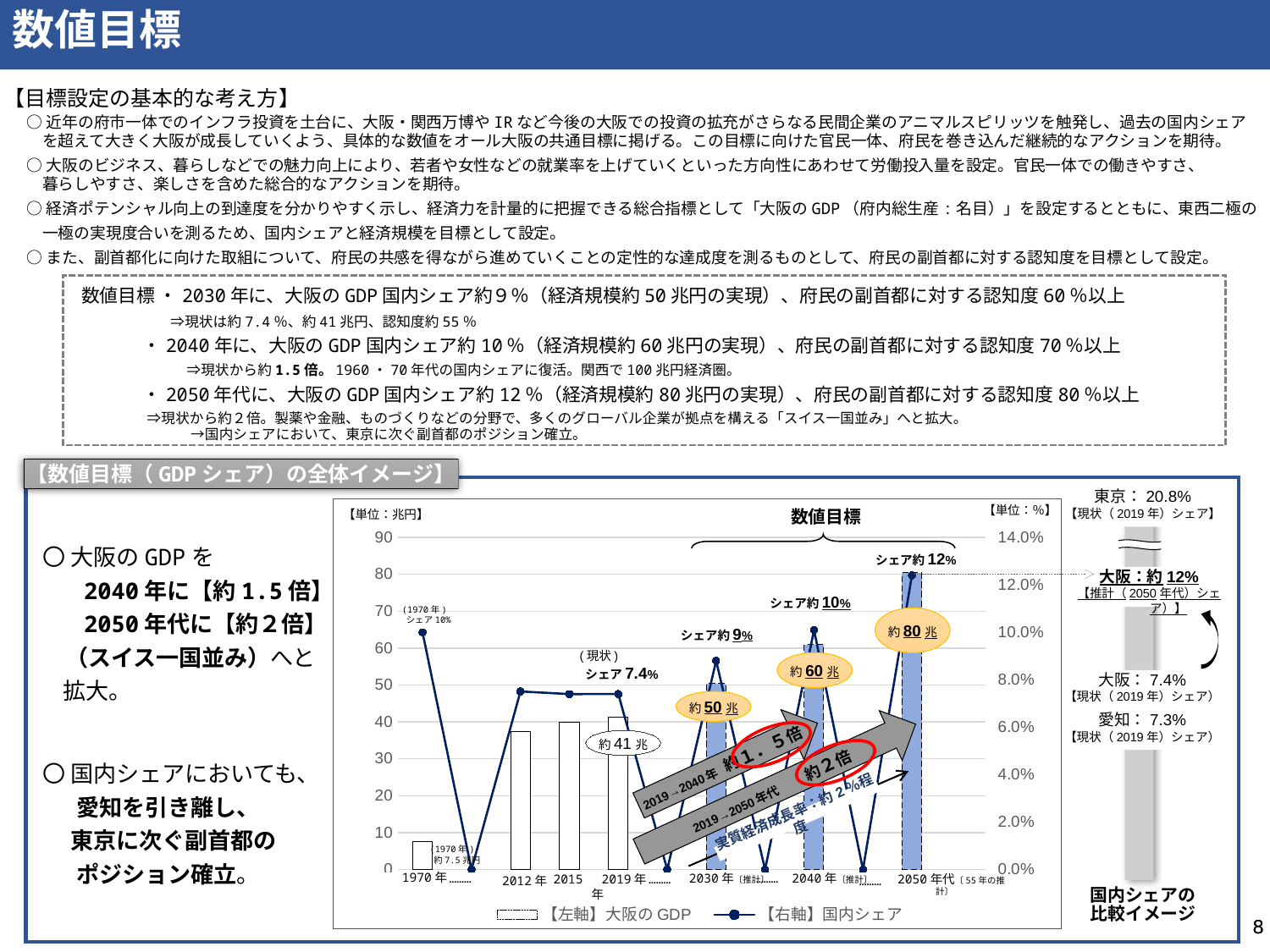

数値目標
数値目標について
【目標設定の基本的な考え方】
○近年の府市一体でのインフラ投資を土台に、大阪・関西万博やIRなど今後の大阪での投資の拡充がさらなる民間企業のアニマルスピリッツを触発し、過去の国内シェア
　を超えて大きく大阪が成長していくよう、具体的な数値をオール大阪の共通目標に掲げる。この目標に向けた官民一体、府民を巻き込んだ継続的なアクションを期待。
○大阪のビジネス、暮らしなどでの魅力向上により、若者や女性などの就業率を上げていくといった方向性にあわせて労働投入量を設定。官民一体での働きやすさ、
　暮らしやすさ、楽しさを含めた総合的なアクションを期待。
○経済ポテンシャル向上の到達度を分かりやすく示し、経済力を計量的に把握できる総合指標として「大阪のGDP（府内総生産:名目）」を設定するとともに、東西二極の
　一極の実現度合いを測るため、国内シェアと経済規模を目標として設定。
○また、副首都化に向けた取組について、府民の共感を得ながら進めていくことの定性的な達成度を測るものとして、府民の副首都に対する認知度を目標として設定。
　数値目標 ・2030年に、大阪のGDP国内シェア約９％（経済規模約50兆円の実現）、府民の副首都に対する認知度60％以上
     　　　　　　 ⇒現状は約7.4％、約41兆円、認知度約55％
    　　　 ・2040年に、大阪のGDP国内シェア約10％（経済規模約60兆円の実現）、府民の副首都に対する認知度70％以上
　　　　　　　 ⇒現状から約1.5倍。1960・70年代の国内シェアに復活。関西で100兆円経済圏。
     　　　・2050年代に、大阪のGDP国内シェア約12％（経済規模約80兆円の実現）、府民の副首都に対する認知度80％以上
           　　　 ⇒現状から約２倍。製薬や金融、ものづくりなどの分野で、多くのグローバル企業が拠点を構える「スイス一国並み」へと拡大。
　　　　　　　　　→国内シェアにおいて、東京に次ぐ副首都のポジション確立。

【数値目標（GDPシェア）の全体イメージ】

東京：20.8%
【現状（2019年）シェア】
【単位：％】

【単位：兆円】
数値目標

### Chart

| Category | 【左軸】大阪のGDP | 【右軸】国内シェア |
|---|---|---|

シェア約12%
〇 大阪のGDPを
   2040年に【約1.5倍】
   2050年代に【約２倍】
　（スイス一国並み）へと
   拡大。

〇 国内シェアにおいても、
 　愛知を引き離し、
　 東京に次ぐ副首都の
 　ポジション確立。
大阪：約12%
【推計（2050年代）シェア）】
シェア約10%
(1970年)
 シェア10%
約80兆
シェア約9%

(現状)
 シェア7.4%
約60兆
大阪：7.4%
【現状（2019年）シェア）
約50兆
愛知：7.3%
【現状（2019年）シェア）

約41兆
2019→2040年   約１．５倍

2019→2050年代　　  約２倍
実質経済成長率：約2％程度
(1970年)
 約7.5兆円
1970年
………
………
2030年〔推計〕
2040年〔推計〕
2019年
2050年代〔55年の推計〕

2015年
………

………
2012年
国内シェアの
比較イメージ
8
8